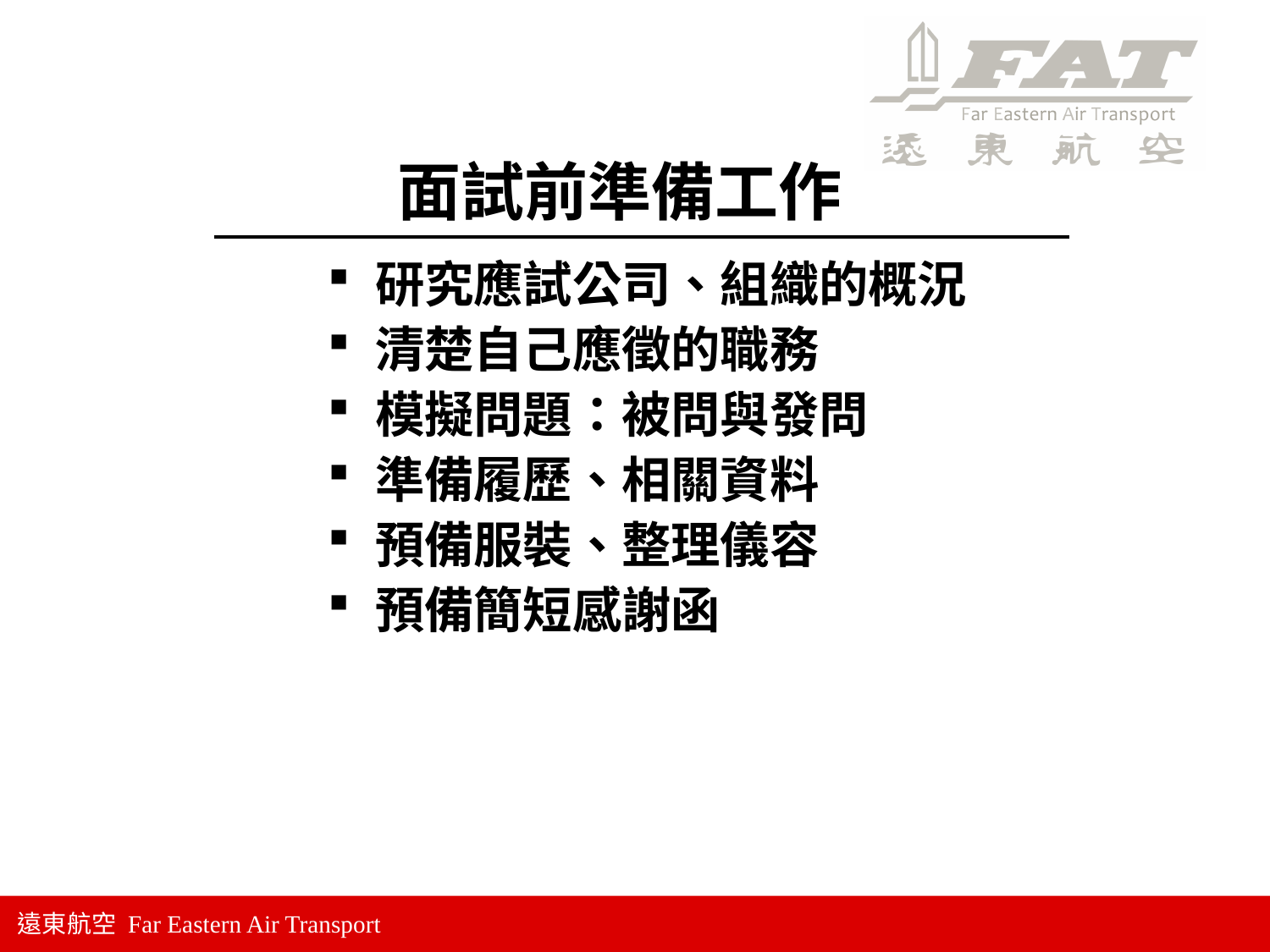

面試前準備工作

研究應試公司、組織的概況
清楚自己應徵的職務
模擬問題：被問與發問
準備履歷、相關資料
預備服裝、整理儀容
預備簡短感謝函